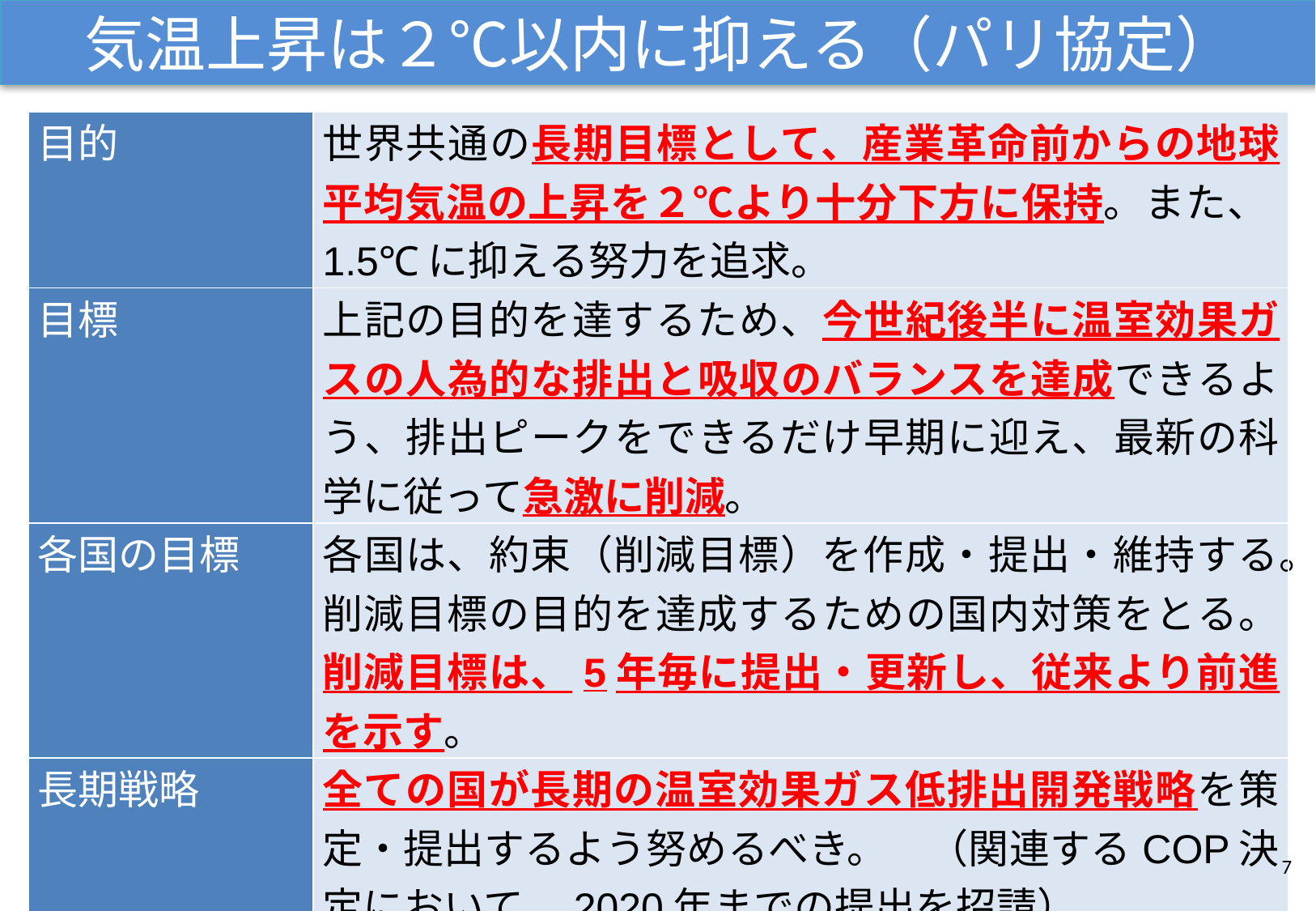

気温上昇は２℃以内に抑える（パリ協定）
| 目的 | 世界共通の長期目標として、産業革命前からの地球平均気温の上昇を２℃より十分下方に保持。また、1.5℃に抑える努力を追求。 |
| --- | --- |
| 目標 | 上記の目的を達するため、今世紀後半に温室効果ガスの人為的な排出と吸収のバランスを達成できるよう、排出ピークをできるだけ早期に迎え、最新の科学に従って急激に削減。 |
| 各国の目標 | 各国は、約束（削減目標）を作成・提出・維持する。削減目標の目的を達成するための国内対策をとる。削減目標は、5年毎に提出・更新し、従来より前進を示す。 |
| 長期戦略 | 全ての国が長期の温室効果ガス低排出開発戦略を策定・提出するよう努めるべき。　（関連するCOP決定において、2020年までの提出を招請） |
| グローバル・ ストックテイク | 協定の目的・長期目標のため5年毎に全体進捗を評価するため、協定の実施を定期的に確認する。世界全体の実施状況の確認結果は、各国の行動及び支援を更新する際の情報となる。 |

7